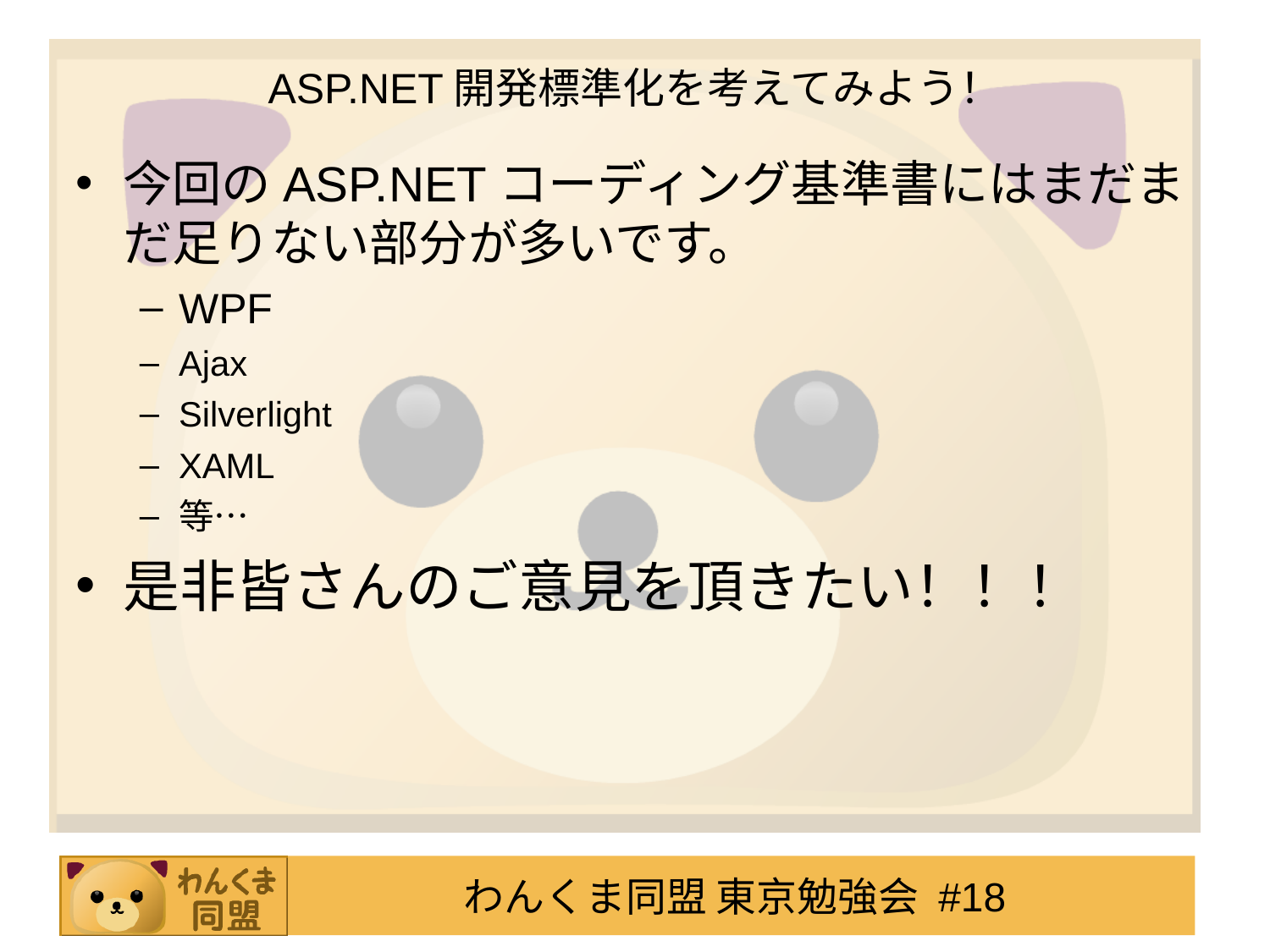

ASP.NET開発標準化を考えてみよう！
今回のASP.NETコーディング基準書にはまだまだ足りない部分が多いです。
WPF
Ajax
Silverlight
XAML
等…
是非皆さんのご意見を頂きたい！！！